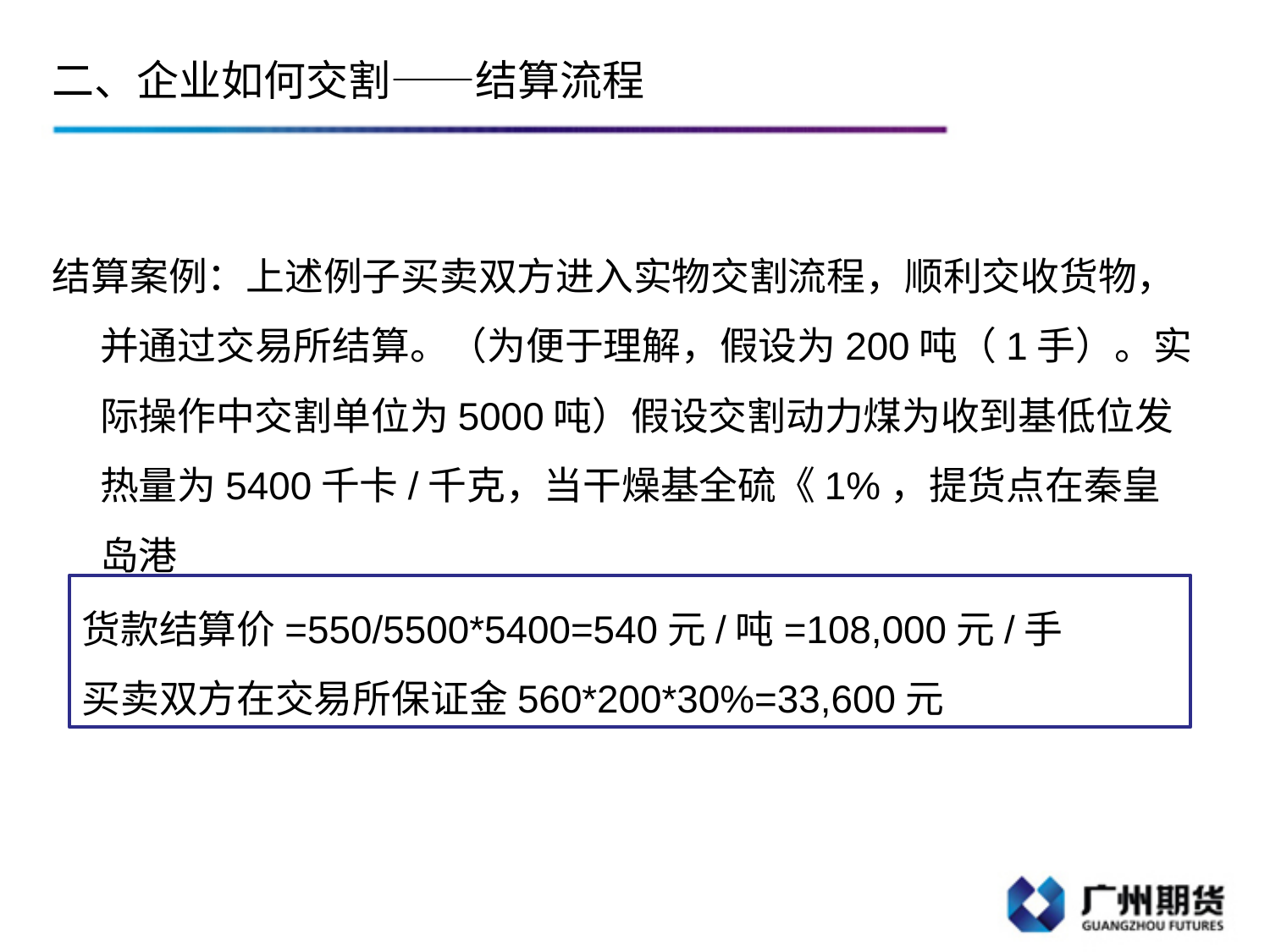

二、企业如何交割——结算流程
结算案例：上述例子买卖双方进入实物交割流程，顺利交收货物，并通过交易所结算。（为便于理解，假设为200吨（1手）。实际操作中交割单位为5000吨）假设交割动力煤为收到基低位发热量为5400千卡/千克，当干燥基全硫《1%，提货点在秦皇岛港

货款结算价=550/5500*5400=540元/吨=108,000元/手
买卖双方在交易所保证金560*200*30%=33,600元